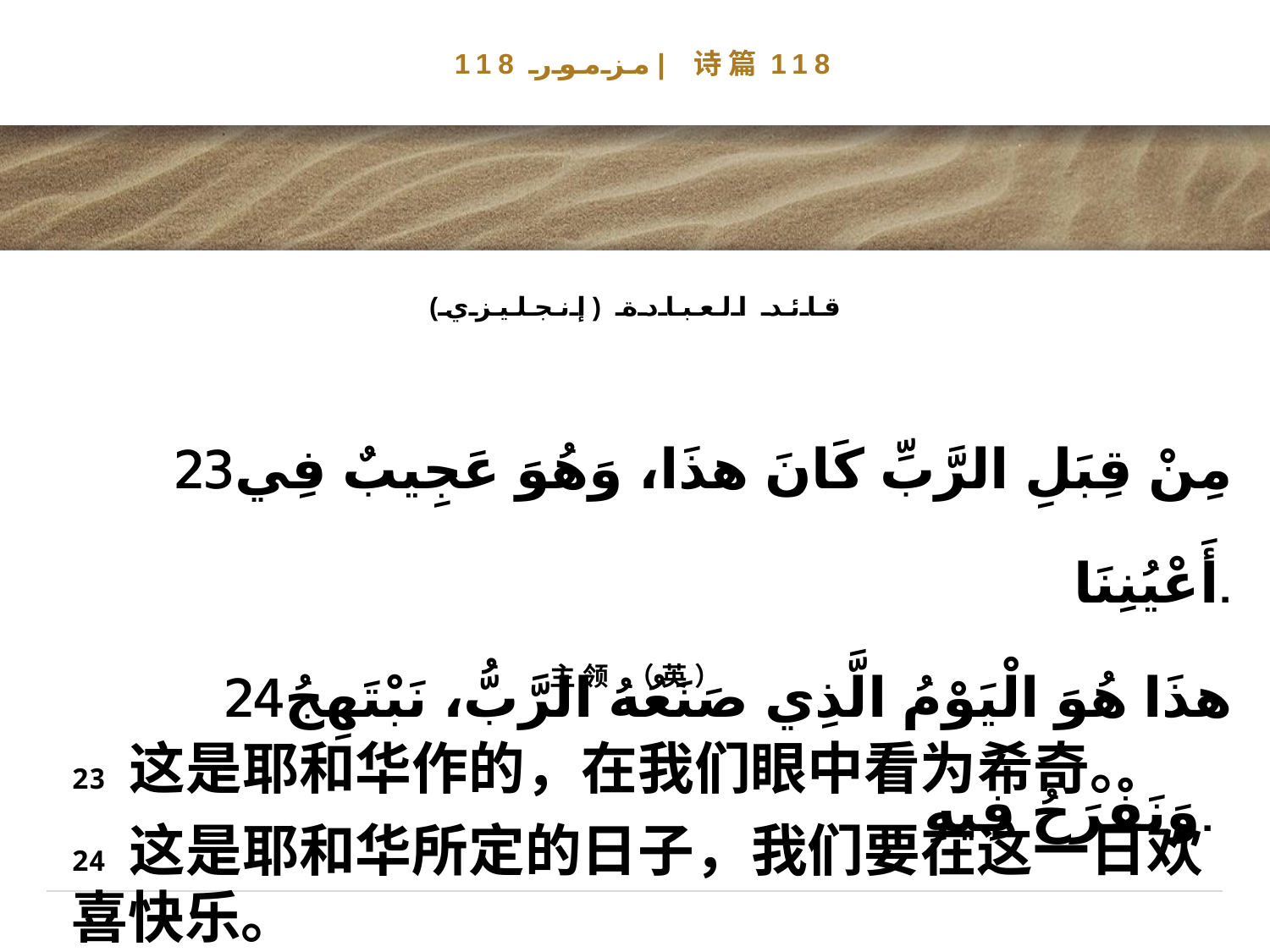

# مزمور 118| 诗篇118
قائد العبادة (إنجليزي)
 23مِنْ قِبَلِ الرَّبِّ كَانَ هذَا، وَهُوَ عَجِيبٌ فِي أَعْيُنِنَا.
24هذَا هُوَ الْيَوْمُ الَّذِي صَنَعُهُ الرَّبُّ، نَبْتَهِجُ وَنَفْرَحُ فِيهِ.
主领 （英）
23 这是耶和华作的，在我们眼中看为希奇。
24 这是耶和华所定的日子，我们要在这一日欢喜快乐。